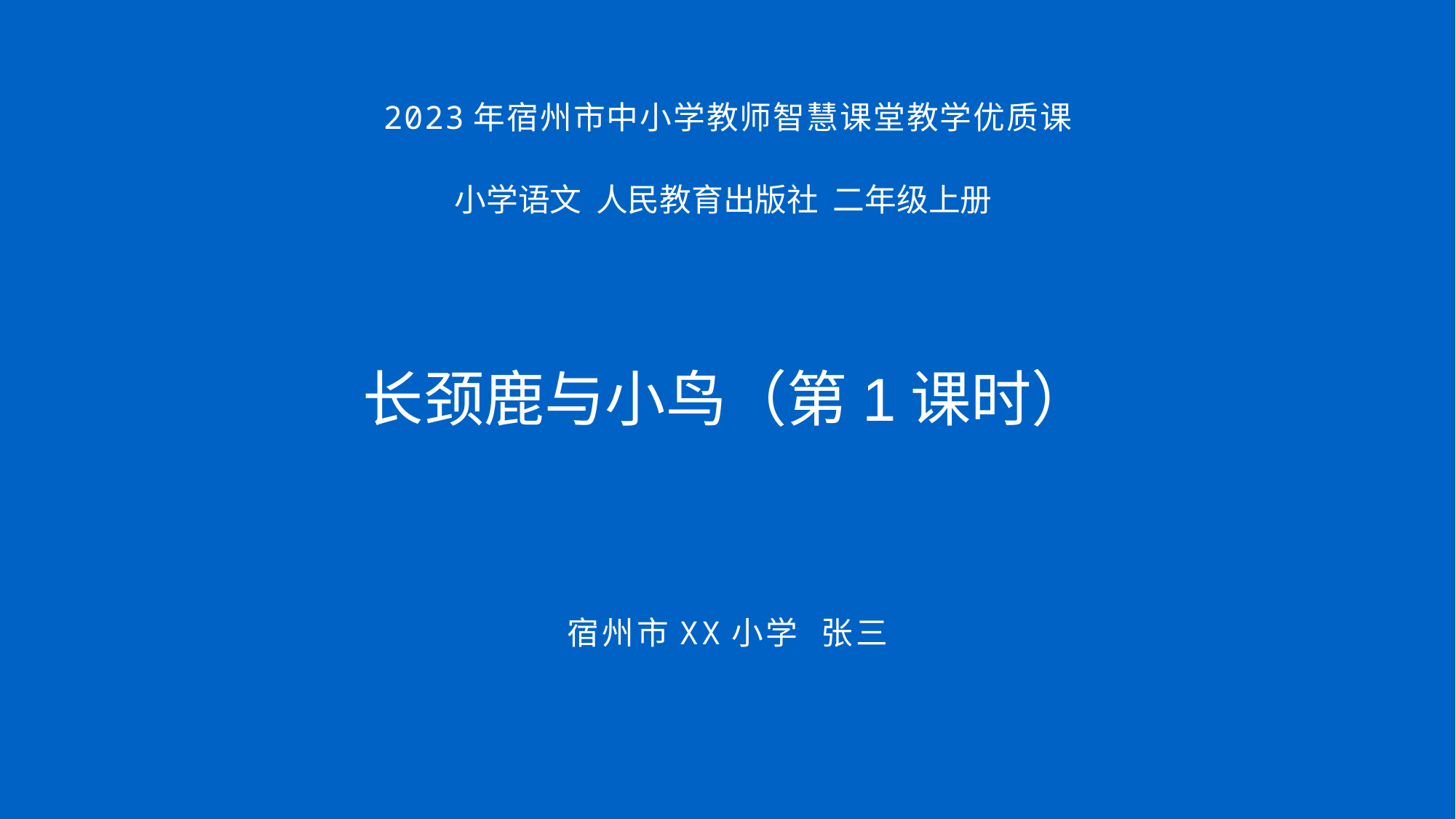

2023年宿州市中小学教师智慧课堂教学优质课
小学语文  人民教育出版社  二年级上册
长颈鹿与小鸟（第1课时）
宿州市XX小学  张三